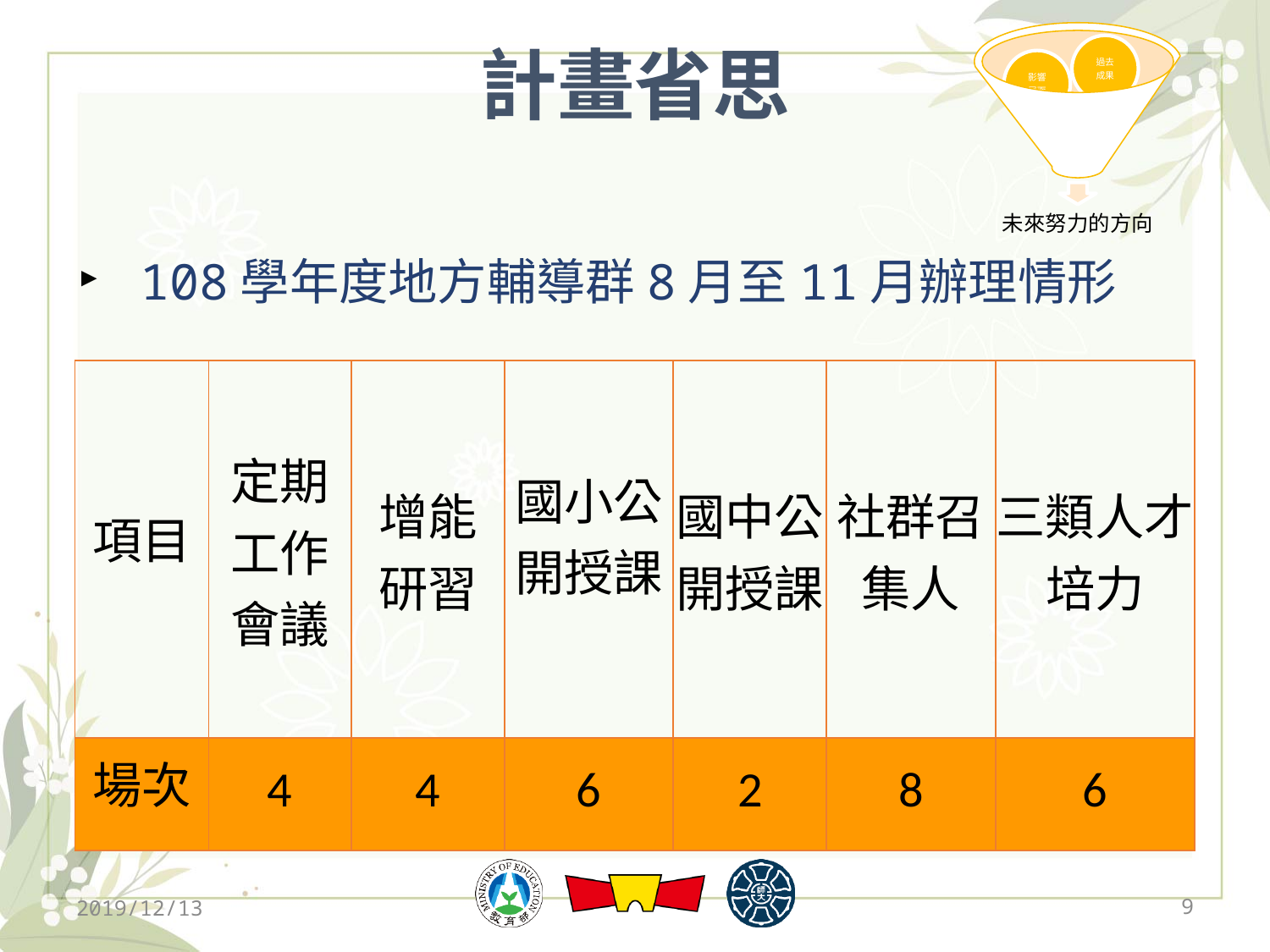

# 計畫省思
過去成果
影響層面
思考策略
未來努力的方向
108學年度地方輔導群8月至11月辦理情形
| 項目 | 定期 工作 會議 | 增能 研習 | 國小公開授課 | 國中公開授課 | 社群召集人 | 三類人才培力 |
| --- | --- | --- | --- | --- | --- | --- |
| 場次 | 4 | 4 | 6 | 2 | 8 | 6 |
2019/12/13
9